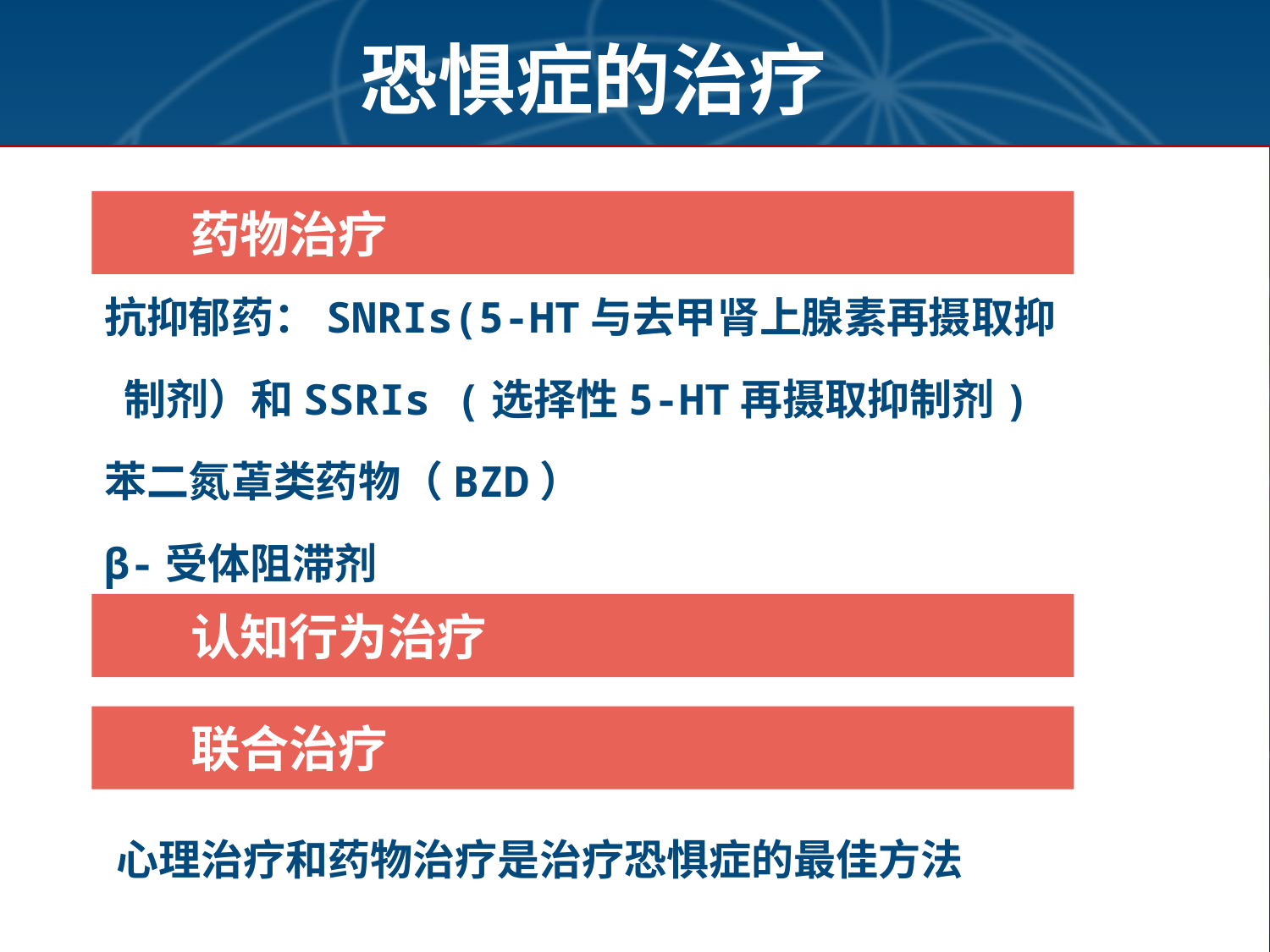

恐惧症的治疗
药物治疗
抗抑郁药：SNRIs(5-HT与去甲肾上腺素再摄取抑
 制剂）和SSRIs (选择性5-HT再摄取抑制剂)
苯二氮䓬类药物（BZD）
β-受体阻滞剂

认知行为治疗

联合治疗

  心理治疗和药物治疗是治疗恐惧症的最佳方法